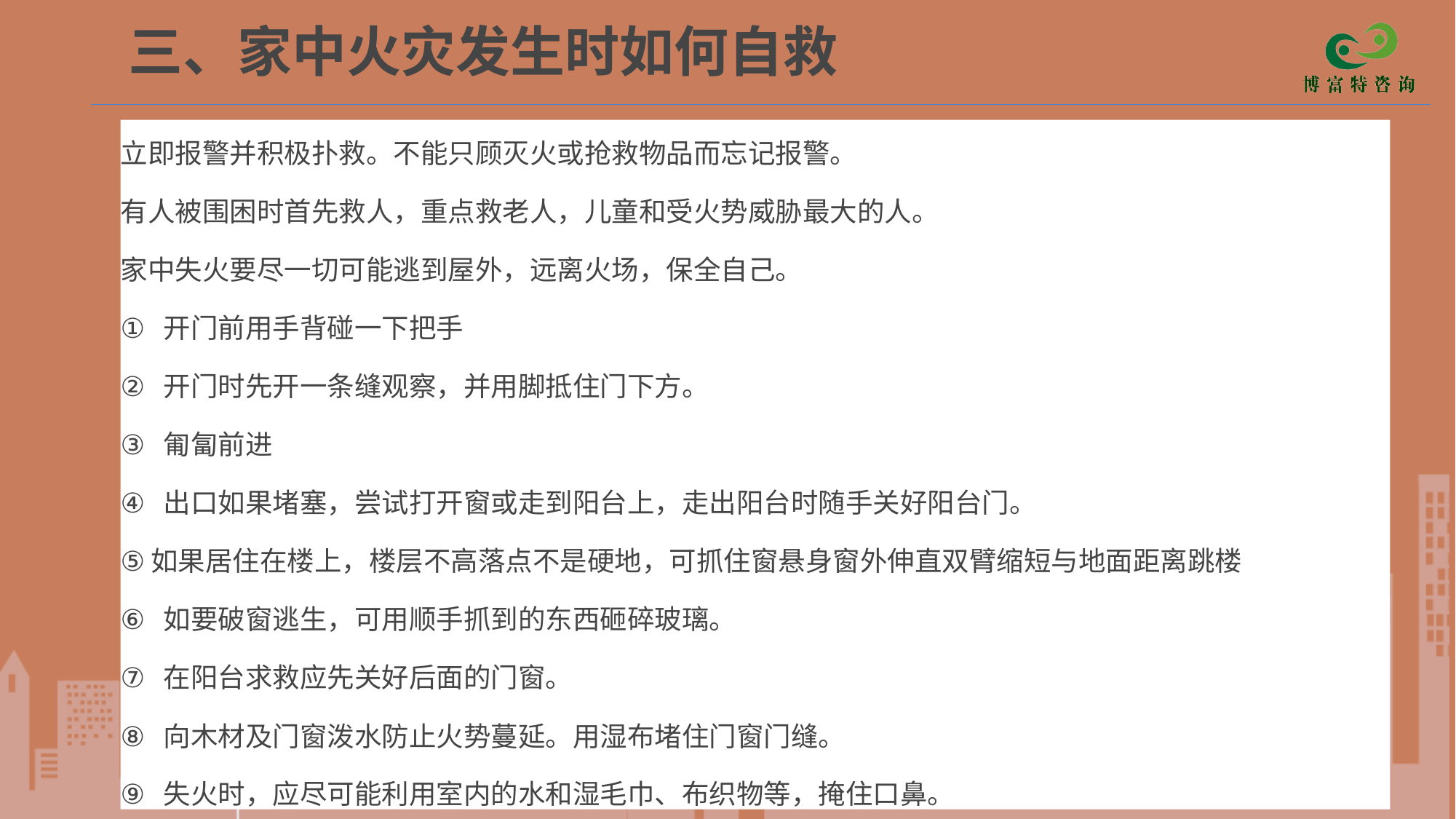

# 三、家中火灾发生时如何自救
立即报警并积极扑救。不能只顾灭火或抢救物品而忘记报警。
有人被围困时首先救人，重点救老人，儿童和受火势威胁最大的人。
家中失火要尽一切可能逃到屋外，远离火场，保全自己。
 开门前用手背碰一下把手
 开门时先开一条缝观察，并用脚抵住门下方。
 匍匐前进
 出口如果堵塞，尝试打开窗或走到阳台上，走出阳台时随手关好阳台门。
如果居住在楼上，楼层不高落点不是硬地，可抓住窗悬身窗外伸直双臂缩短与地面距离跳楼
 如要破窗逃生，可用顺手抓到的东西砸碎玻璃。
 在阳台求救应先关好后面的门窗。
 向木材及门窗泼水防止火势蔓延。用湿布堵住门窗门缝。
 失火时，应尽可能利用室内的水和湿毛巾、布织物等，掩住口鼻。
22